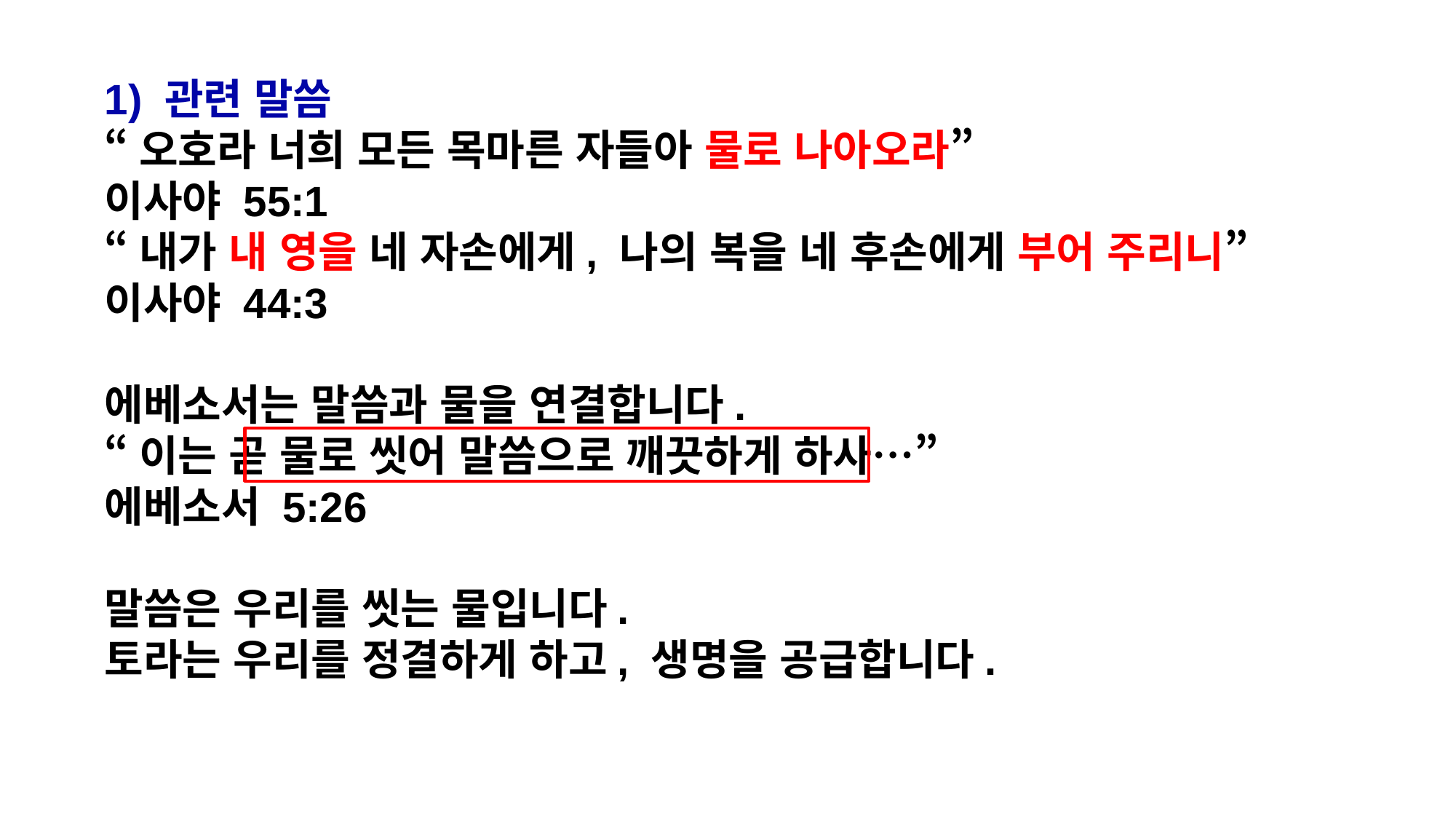

1) 관련 말씀
“오호라 너희 모든 목마른 자들아 물로 나아오라”
이사야 55:1
“내가 내 영을 네 자손에게, 나의 복을 네 후손에게 부어 주리니”
이사야 44:3

에베소서는 말씀과 물을 연결합니다.
“이는 곧 물로 씻어 말씀으로 깨끗하게 하사…”
에베소서 5:26

말씀은 우리를 씻는 물입니다.
토라는 우리를 정결하게 하고, 생명을 공급합니다.